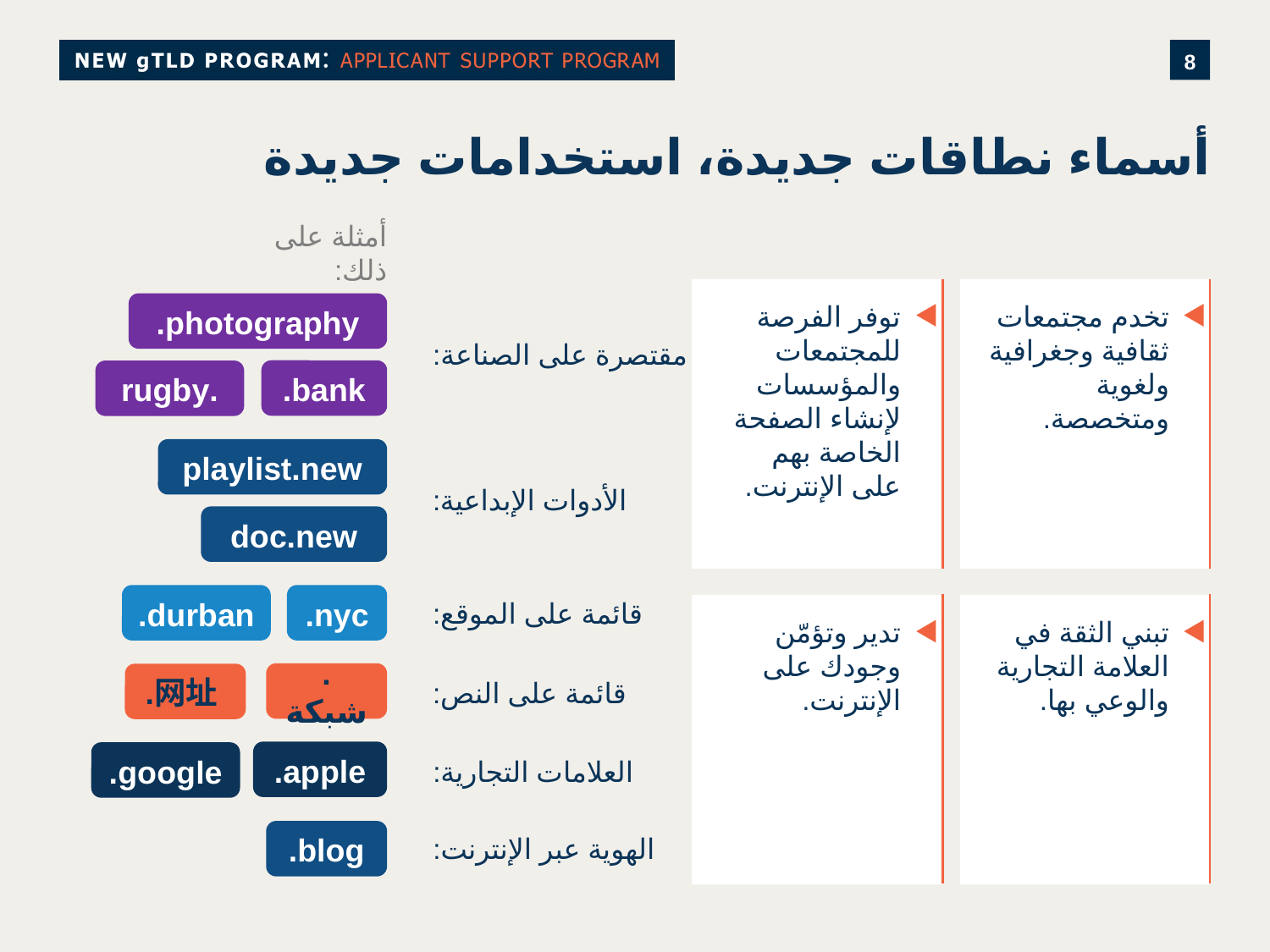

# أسماء نطاقات جديدة، استخدامات جديدة
أمثلة على ذلك:
توفر الفرصة للمجتمعات والمؤسسات لإنشاء الصفحة الخاصة بهم على الإنترنت.
تخدم مجتمعات
ثقافية وجغرافية
ولغوية ومتخصصة.
photography.

مقتصرة على الصناعة:
bank.
.rugby
playlist.new
الأدوات الإبداعية:
doc.new
durban.
nyc.
تدير وتؤمّن وجودك على الإنترنت.
تبني الثقة في
العلامة التجارية والوعي بها.
قائمة على الموقع:

.شبكة
网址.
قائمة على النص:
apple.
google.
العلامات التجارية:
blog.
الهوية عبر الإنترنت: